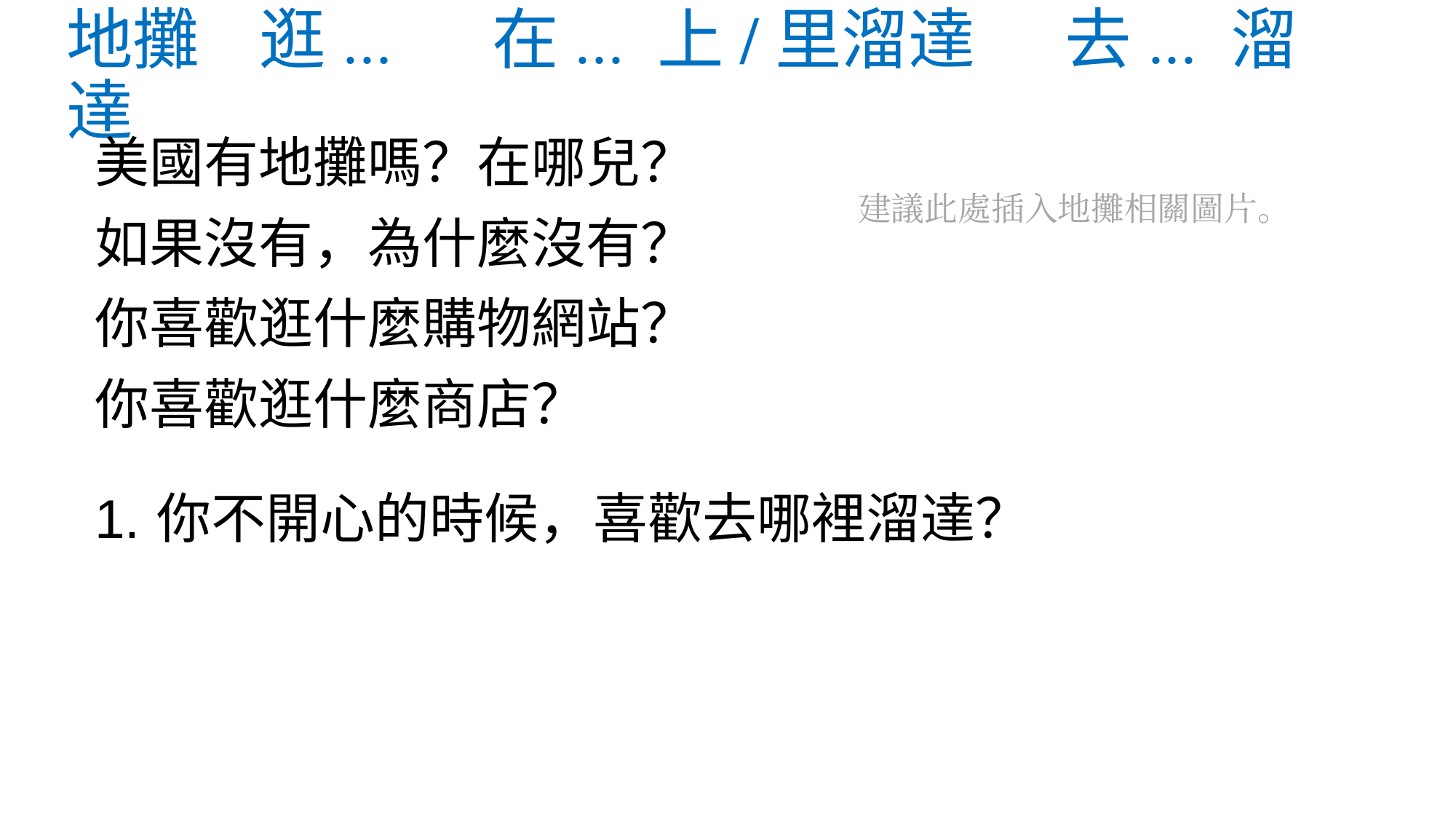

# 地攤    逛...     在... 上/里溜達      去... 溜達
美國有地攤嗎？在哪兒？
如果沒有，為什麼沒有？
你喜歡逛什麼購物網站？
你喜歡逛什麼商店？
你不開心的時候，喜歡去哪裡溜達？
建議此處插入地攤相關圖片。